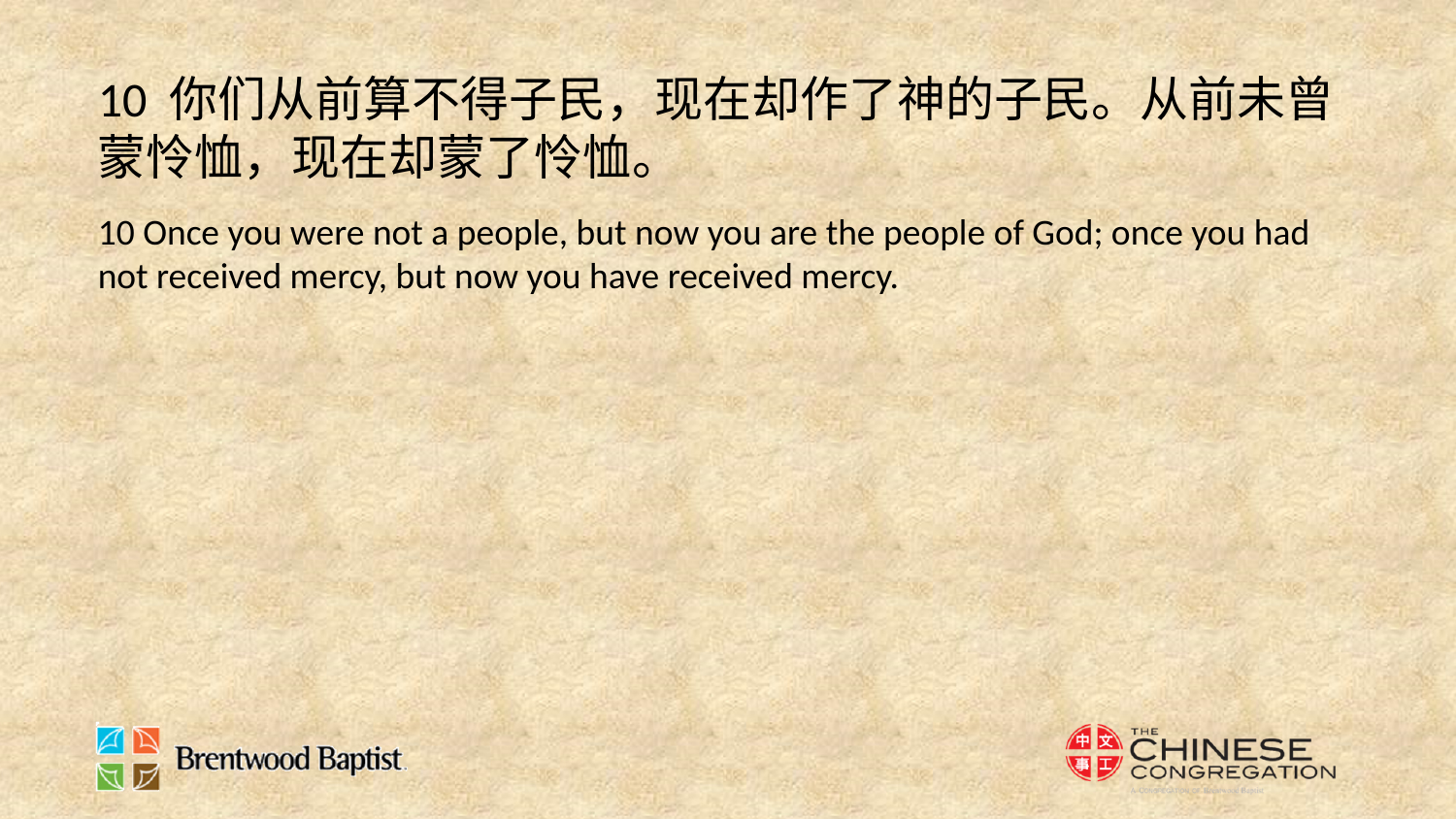

10 你们从前算不得子民，现在却作了神的子民。从前未曾蒙怜恤，现在却蒙了怜恤。

10 Once you were not a people, but now you are the people of God; once you had not received mercy, but now you have received mercy.